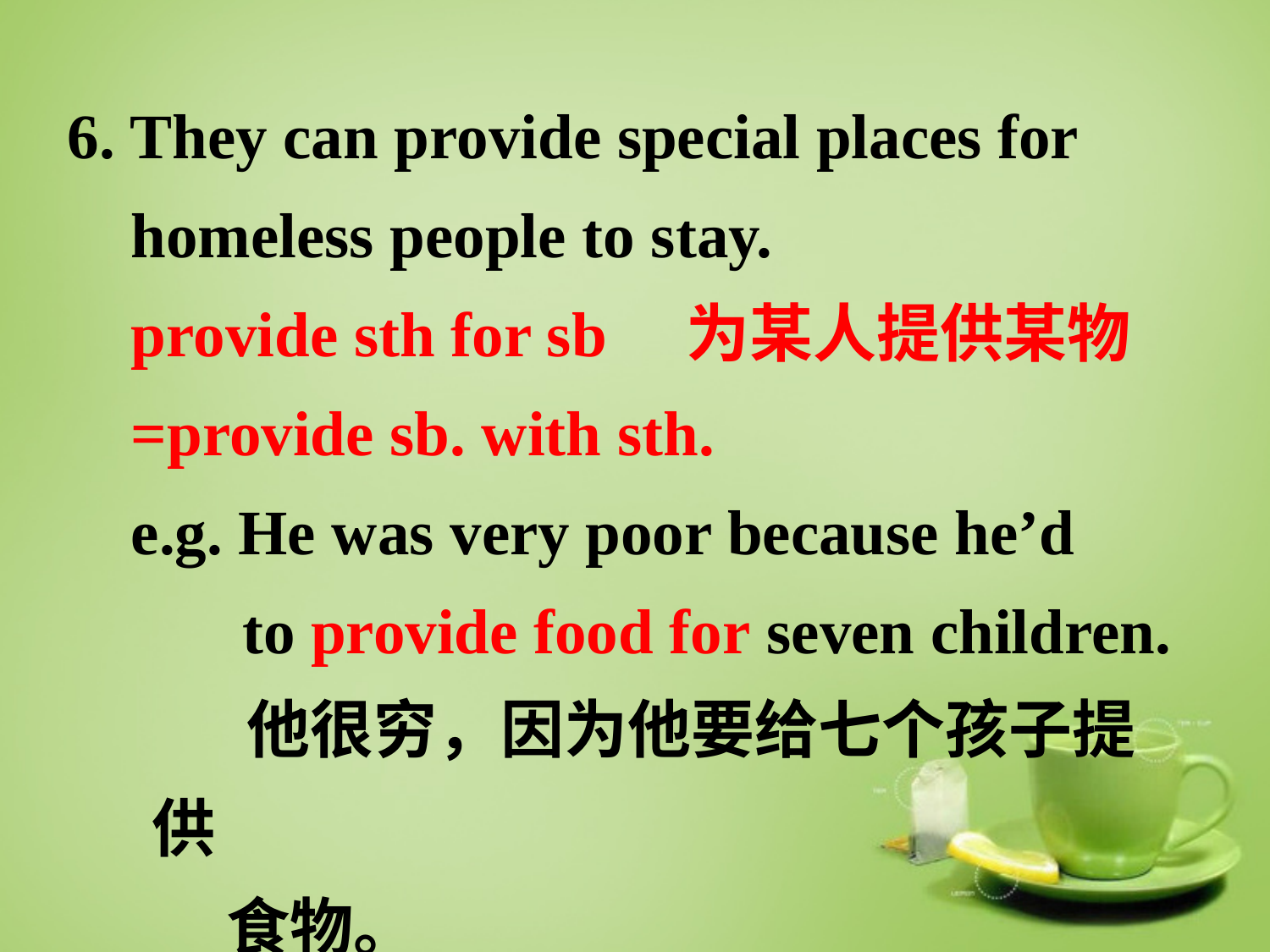

6. They can provide special places for
    homeless people to stay.
    provide sth for sb    为某人提供某物
    =provide sb. with sth.
    e.g. He was very poor because he’d
           to provide food for seven children.
     他很穷，因为他要给七个孩子提供
          食物。